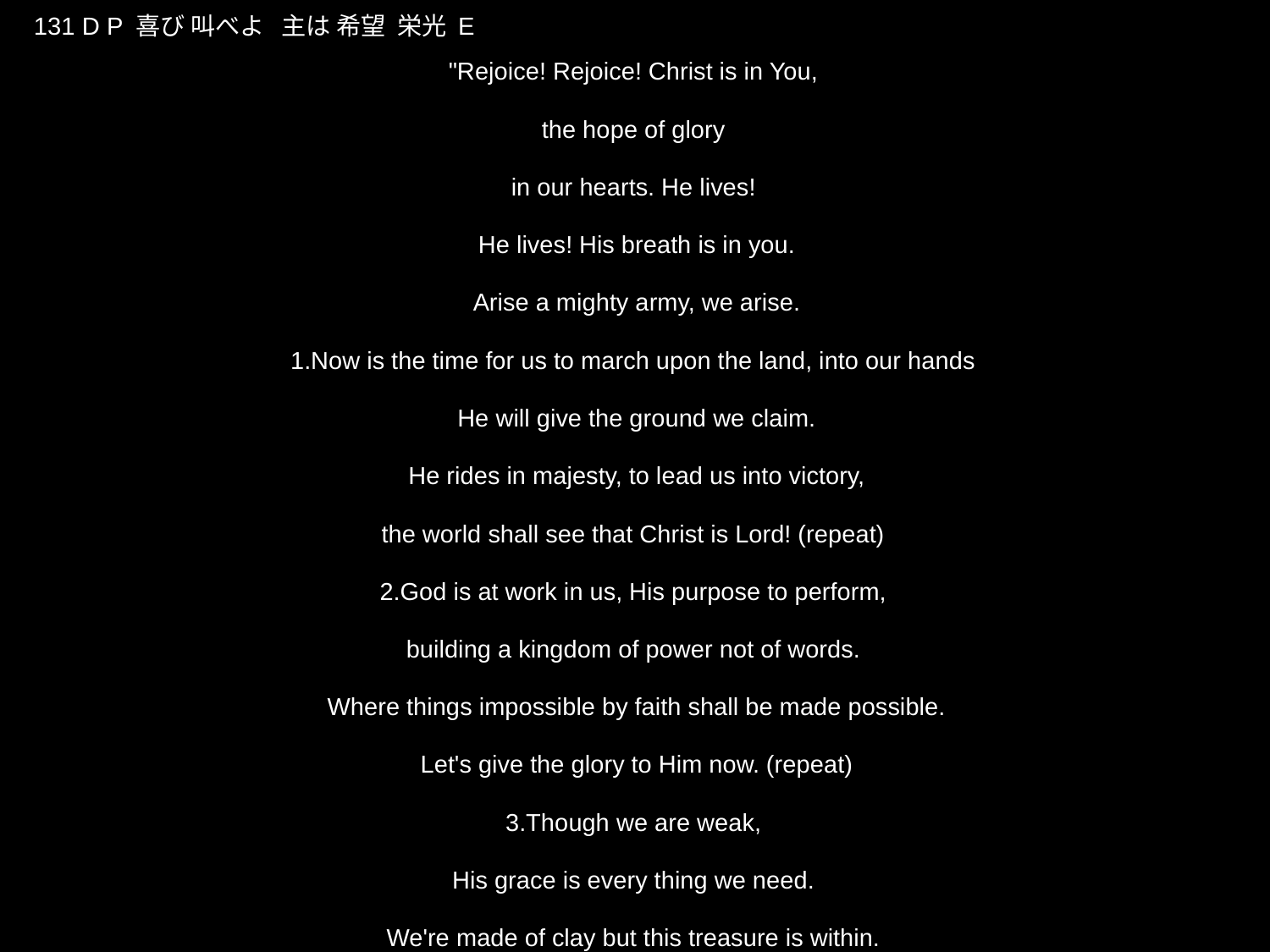

よろこびさけべよしゅはきぼうえいこう
★P
131 D P 喜び 叫べよ   主は 希望  栄光 E
"Rejoice! Rejoice! Christ is in You,
the hope of glory
in our hearts. He lives!
He lives! His breath is in you.
Arise a mighty army, we arise.
1.Now is the time for us to march upon the land, into our hands
He will give the ground we claim.
He rides in majesty, to lead us into victory,
the world shall see that Christ is Lord! (repeat)
2.God is at work in us, His purpose to perform,
building a kingdom of power not of words.
Where things impossible by faith shall be made possible.
Let's give the glory to Him now. (repeat)
3.Though we are weak,
His grace is every thing we need.
We're made of clay but this treasure is within.
He turns our weakness into His opportunities,
so that the glory goes to Him. (repeat)"
★２